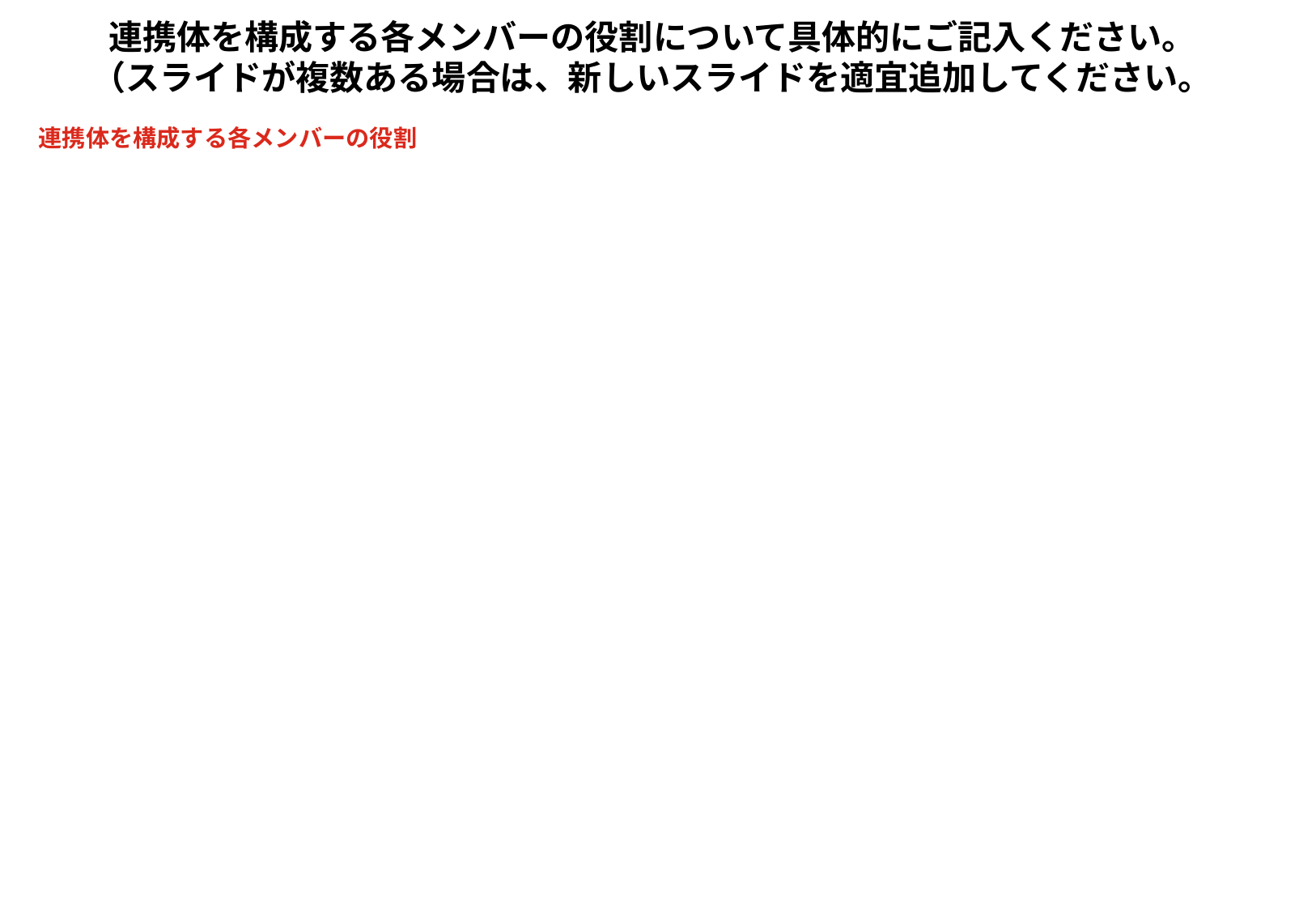

連携体を構成する各メンバーの役割について具体的にご記入ください。
（スライドが複数ある場合は、新しいスライドを適宜追加してください。
連携体を構成する各メンバーの役割